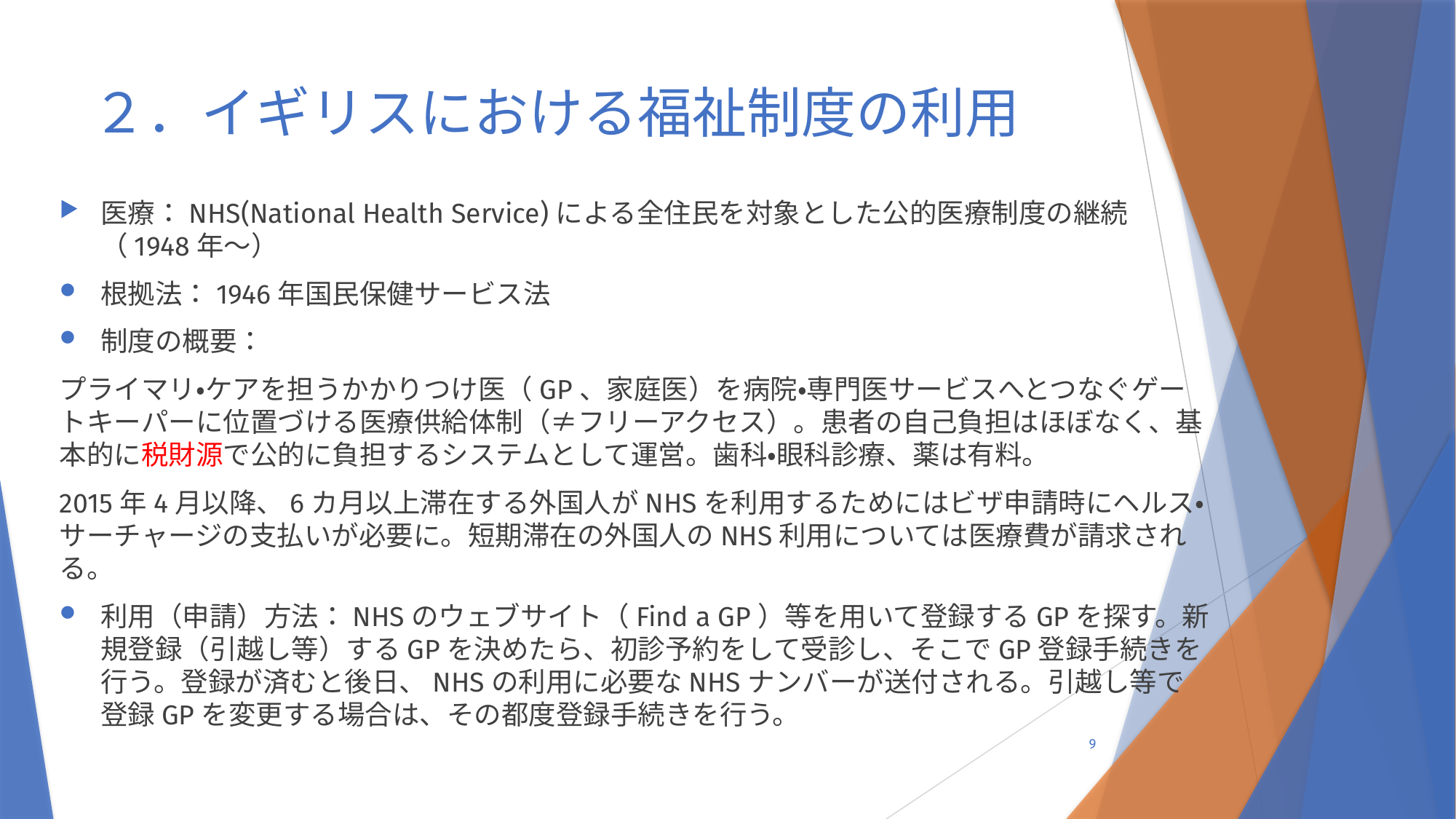

# ２．イギリスにおける福祉制度の利用
医療：NHS(National Health Service)による全住民を対象とした公的医療制度の継続（1948年～）
根拠法：1946年国民保健サービス法
制度の概要：
プライマリ・ケアを担うかかりつけ医（GP、家庭医）を病院・専門医サービスへとつなぐゲートキーパーに位置づける医療供給体制（≠フリーアクセス）。患者の自己負担はほぼなく、基本的に税財源で公的に負担するシステムとして運営。歯科・眼科診療、薬は有料。
2015年4月以降、6カ月以上滞在する外国人がNHSを利用するためにはビザ申請時にヘルス・サーチャージの支払いが必要に。短期滞在の外国人のNHS利用については医療費が請求される。
利用（申請）方法：NHSのウェブサイト（Find a GP）等を用いて登録するGPを探す。新規登録（引越し等）するGPを決めたら、初診予約をして受診し、そこでGP登録手続きを行う。登録が済むと後日、NHSの利用に必要なNHSナンバーが送付される。引越し等で登録GPを変更する場合は、その都度登録手続きを行う。
9